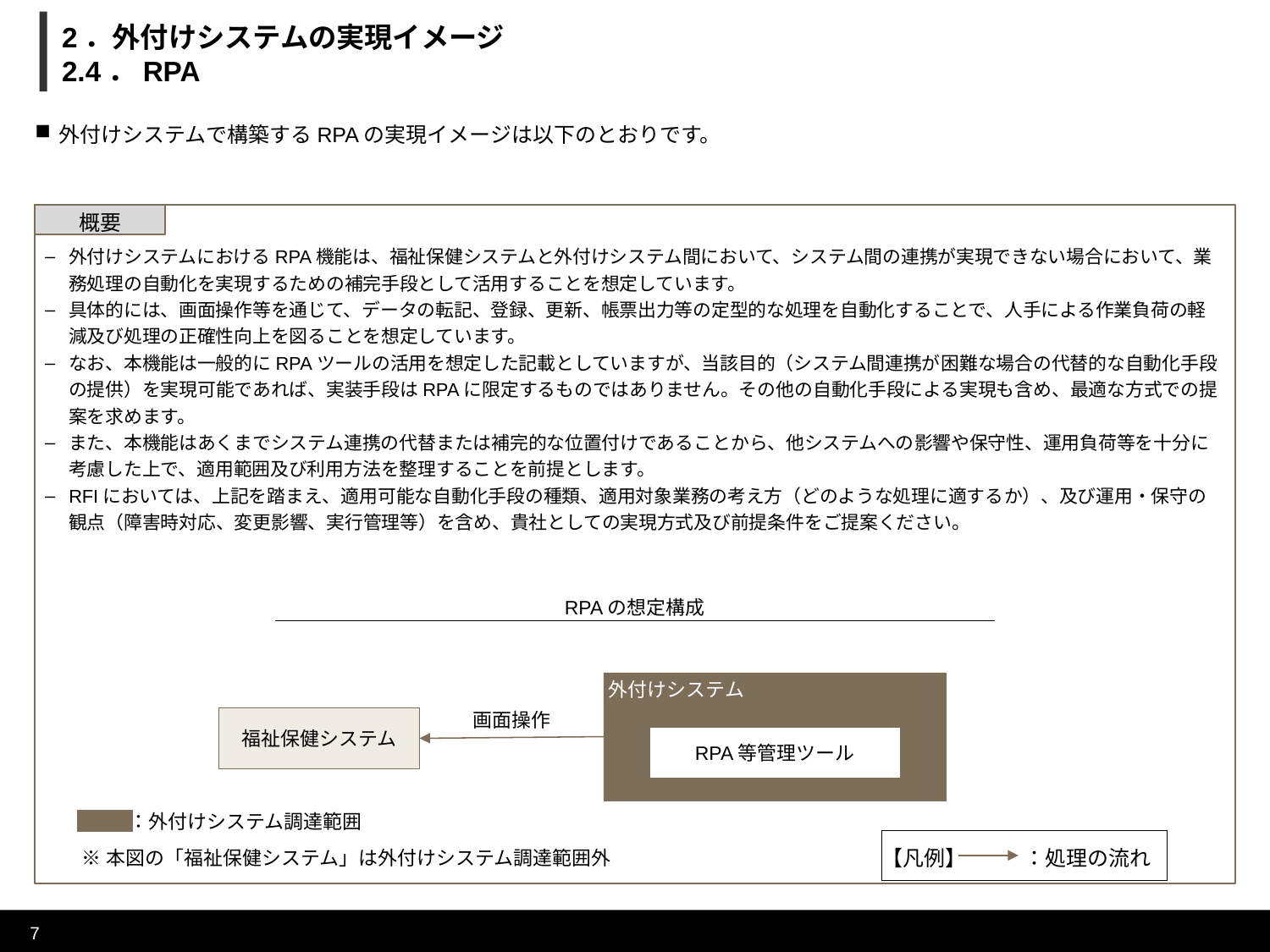

# 2．外付けシステムの実現イメージ 2.4．RPA
外付けシステムで構築するRPAの実現イメージは以下のとおりです。

概要
外付けシステムにおけるRPA機能は、福祉保健システムと外付けシステム間において、システム間の連携が実現できない場合において、業務処理の自動化を実現するための補完手段として活用することを想定しています。
具体的には、画面操作等を通じて、データの転記、登録、更新、帳票出力等の定型的な処理を自動化することで、人手による作業負荷の軽減及び処理の正確性向上を図ることを想定しています。
なお、本機能は一般的にRPAツールの活用を想定した記載としていますが、当該目的（システム間連携が困難な場合の代替的な自動化手段の提供）を実現可能であれば、実装手段はRPAに限定するものではありません。その他の自動化手段による実現も含め、最適な方式での提案を求めます。
また、本機能はあくまでシステム連携の代替または補完的な位置付けであることから、他システムへの影響や保守性、運用負荷等を十分に考慮した上で、適用範囲及び利用方法を整理することを前提とします。
RFIにおいては、上記を踏まえ、適用可能な自動化手段の種類、適用対象業務の考え方（どのような処理に適するか）、及び運用・保守の観点（障害時対応、変更影響、実行管理等）を含め、貴社としての実現方式及び前提条件をご提案ください。
RPAの想定構成
外付けシステム
画面操作
福祉保健システム
RPA等管理ツール
：外付けシステム調達範囲

：処理の流れ
【凡例】
※本図の「福祉保健システム」は外付けシステム調達範囲外